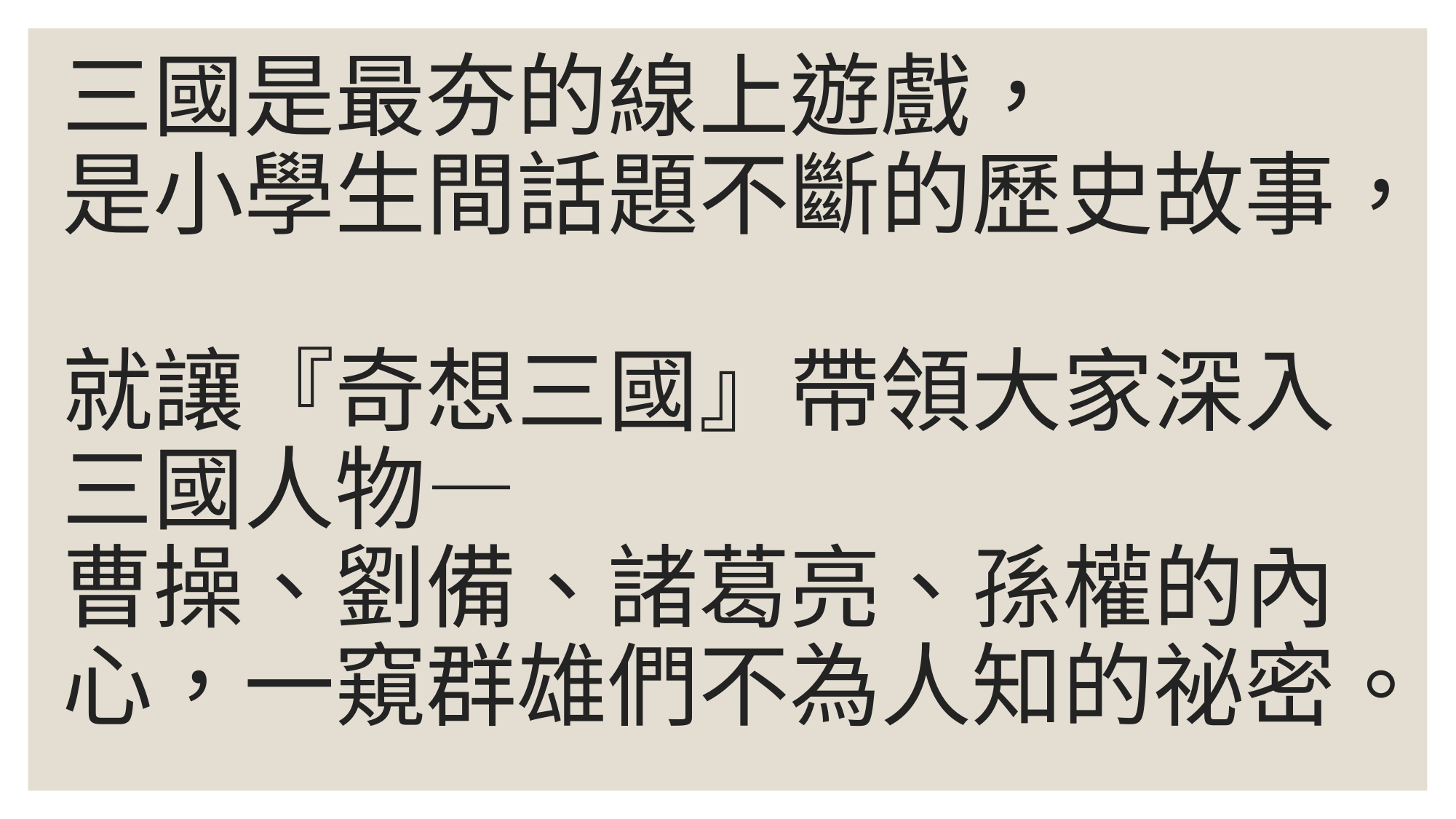

# 三國是最夯的線上遊戲， 是小學生間話題不斷的歷史故事， 就讓『奇想三國』帶領大家深入三國人物— 曹操、劉備、諸葛亮、孫權的內心，一窺群雄們不為人知的祕密。